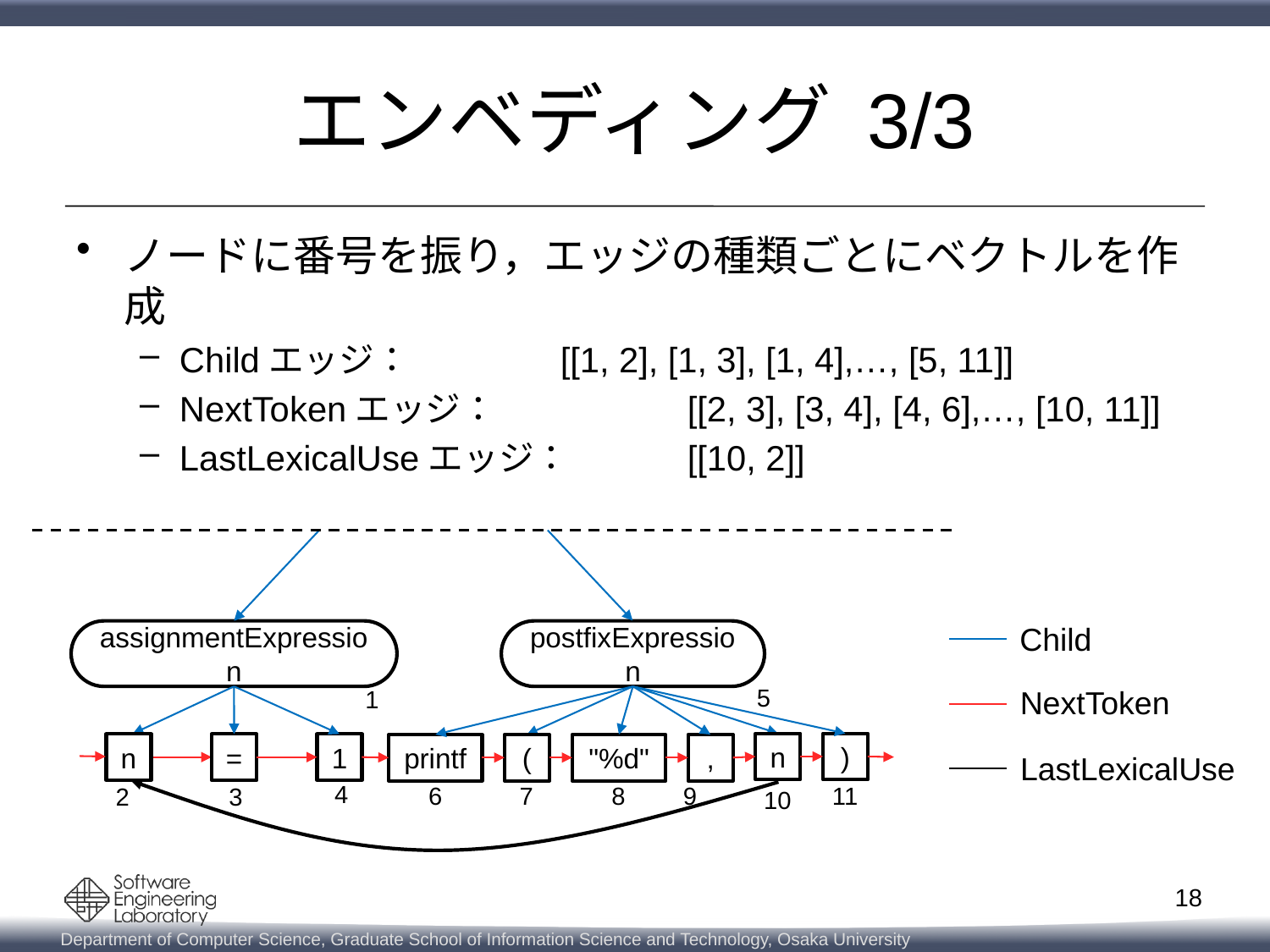

# エンベディング 3/3
ノードに番号を振り，エッジの種類ごとにベクトルを作成
Childエッジ：		[[1, 2], [1, 3], [1, 4],…, [5, 11]]
NextTokenエッジ：		[[2, 3], [3, 4], [4, 6],…, [10, 11]]
LastLexicalUseエッジ：	[[10, 2]]
Child
assignmentExpression
postfixExpression
5
NextToken
1
n
)
n
=
1
printf
(
"%d"
,
LastLexicalUse
4
9
8
7
11
6
3
2
10

18